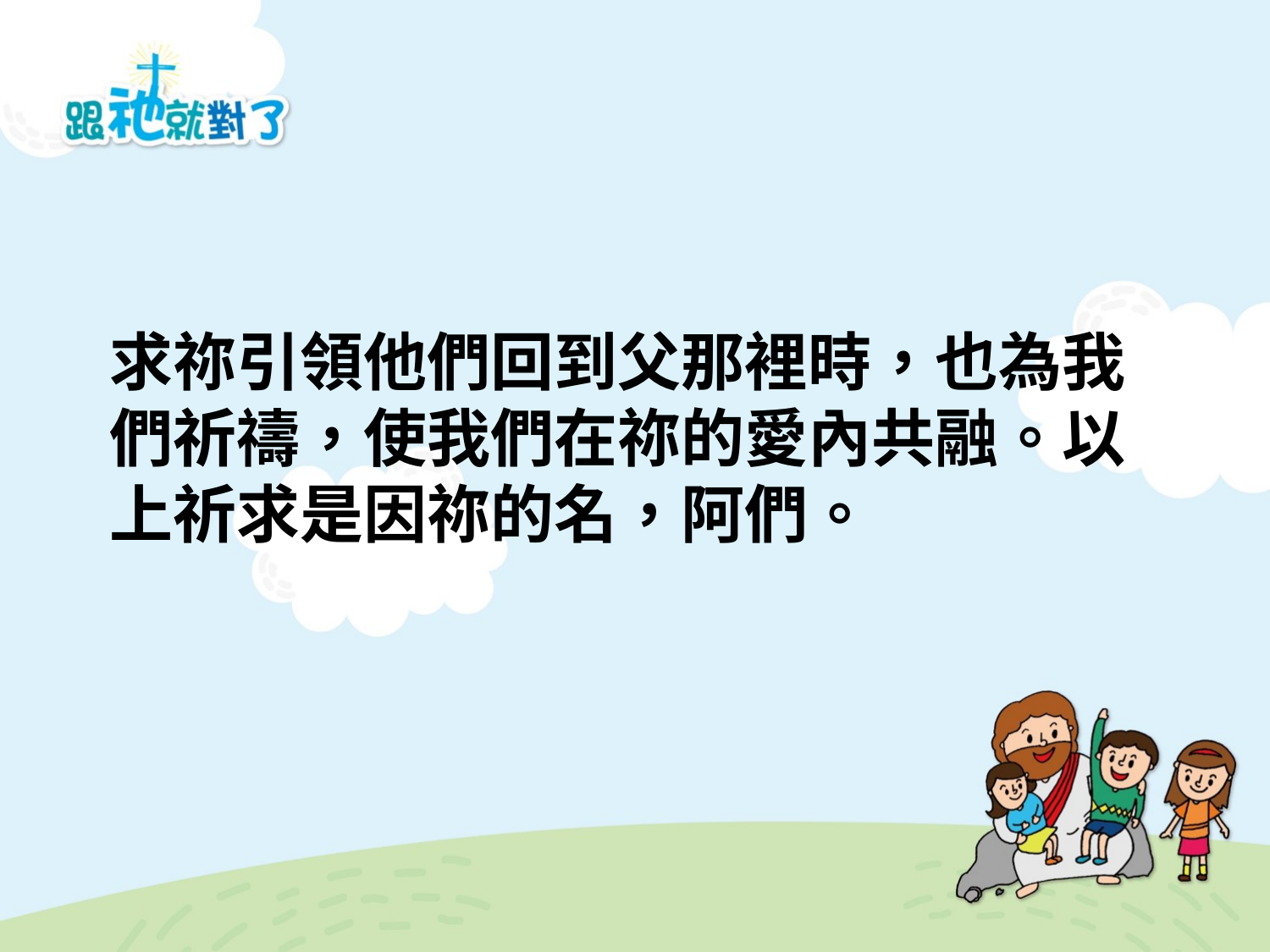

求祢引領他們回到父那裡時，也為我們祈禱，使我們在祢的愛內共融。以上祈求是因祢的名，阿們。